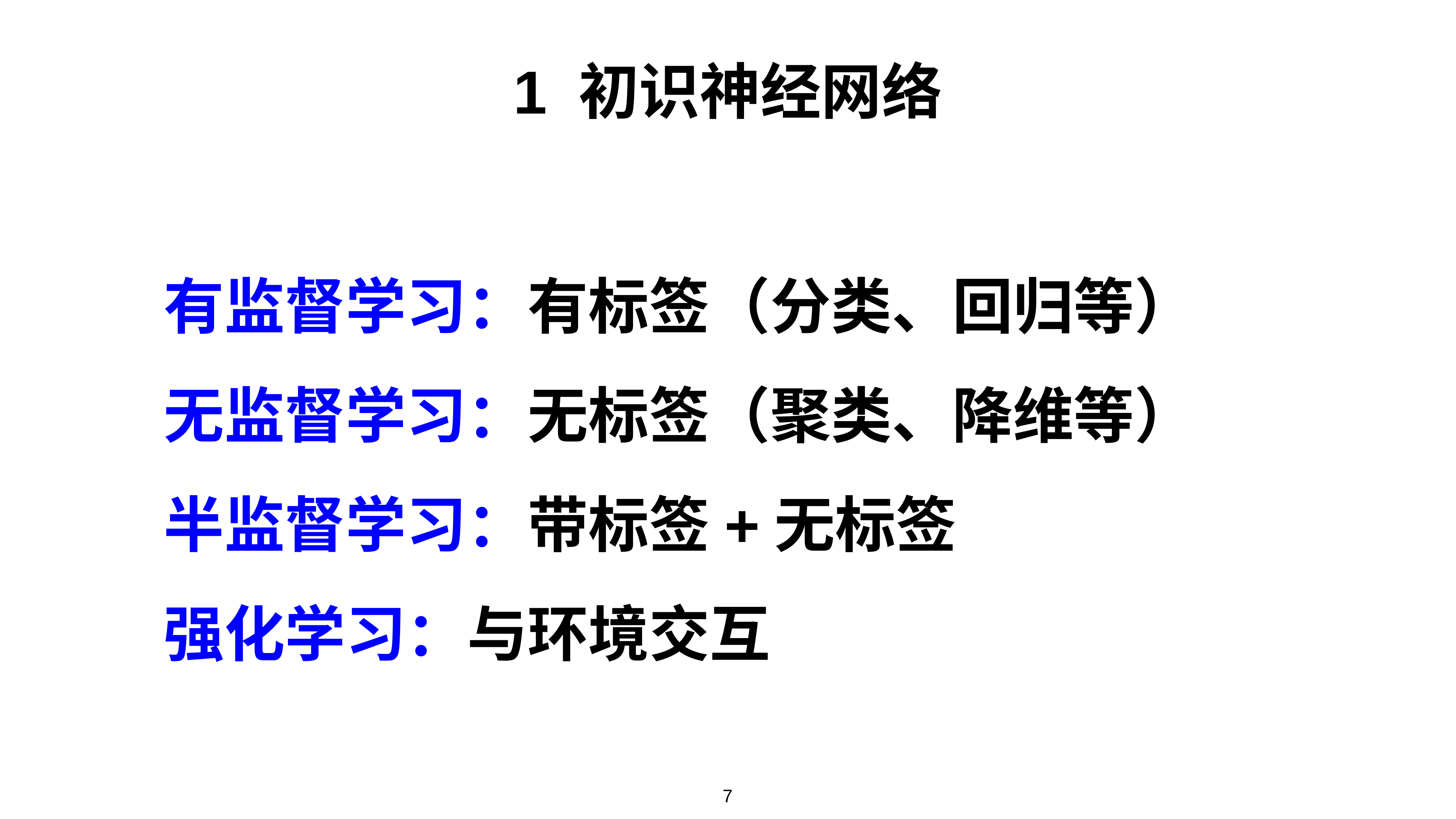

# 1 初识神经网络
有监督学习：有标签（分类、回归等）
无监督学习：无标签（聚类、降维等）
半监督学习：带标签+无标签
强化学习：与环境交互
7